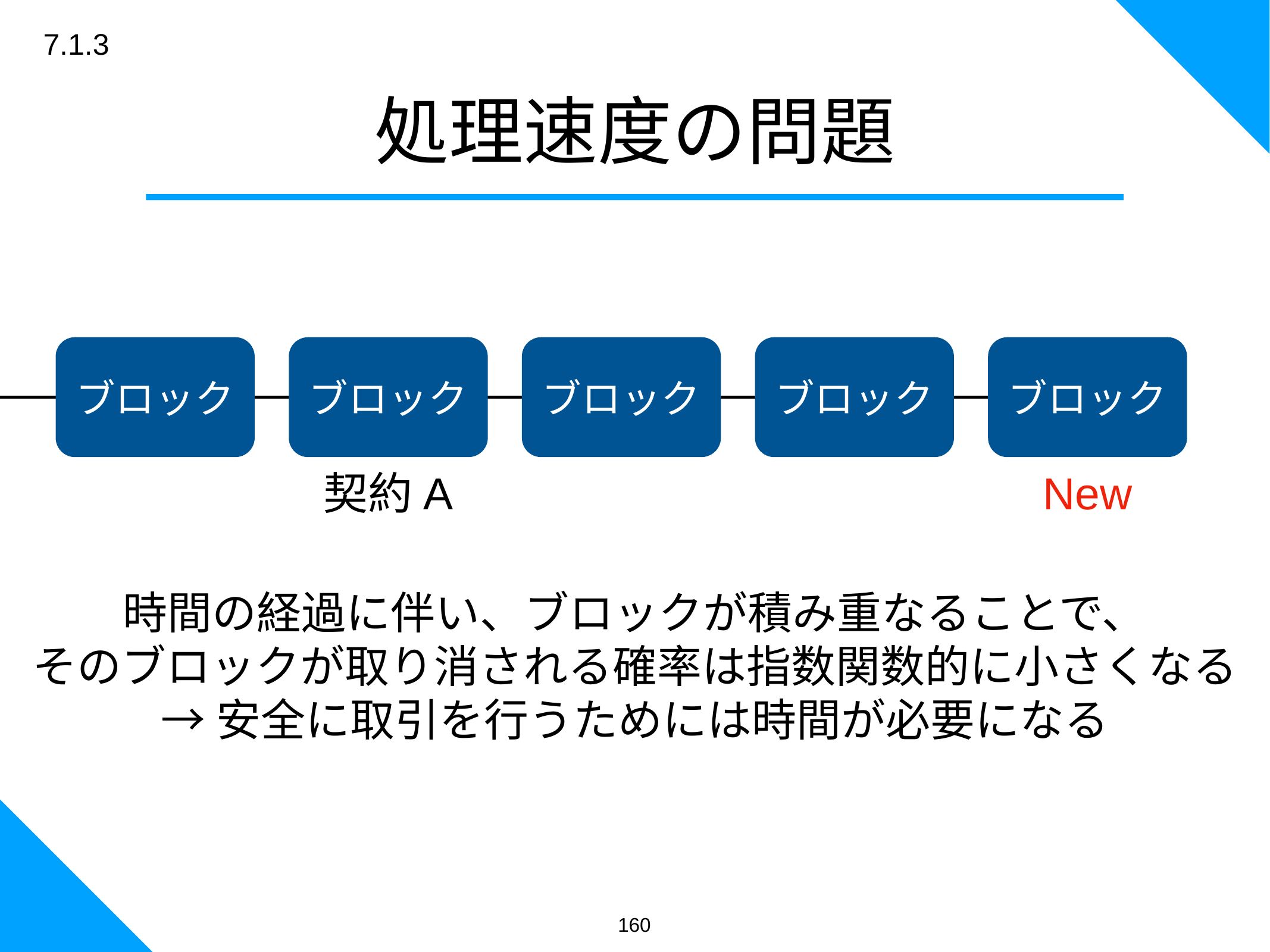

7.1.3
処理速度の問題

ブロック
ブロック
ブロック
ブロック
ブロック

契約A
New
時間の経過に伴い、ブロックが積み重なることで、
そのブロックが取り消される確率は指数関数的に小さくなる
→安全に取引を行うためには時間が必要になる
160